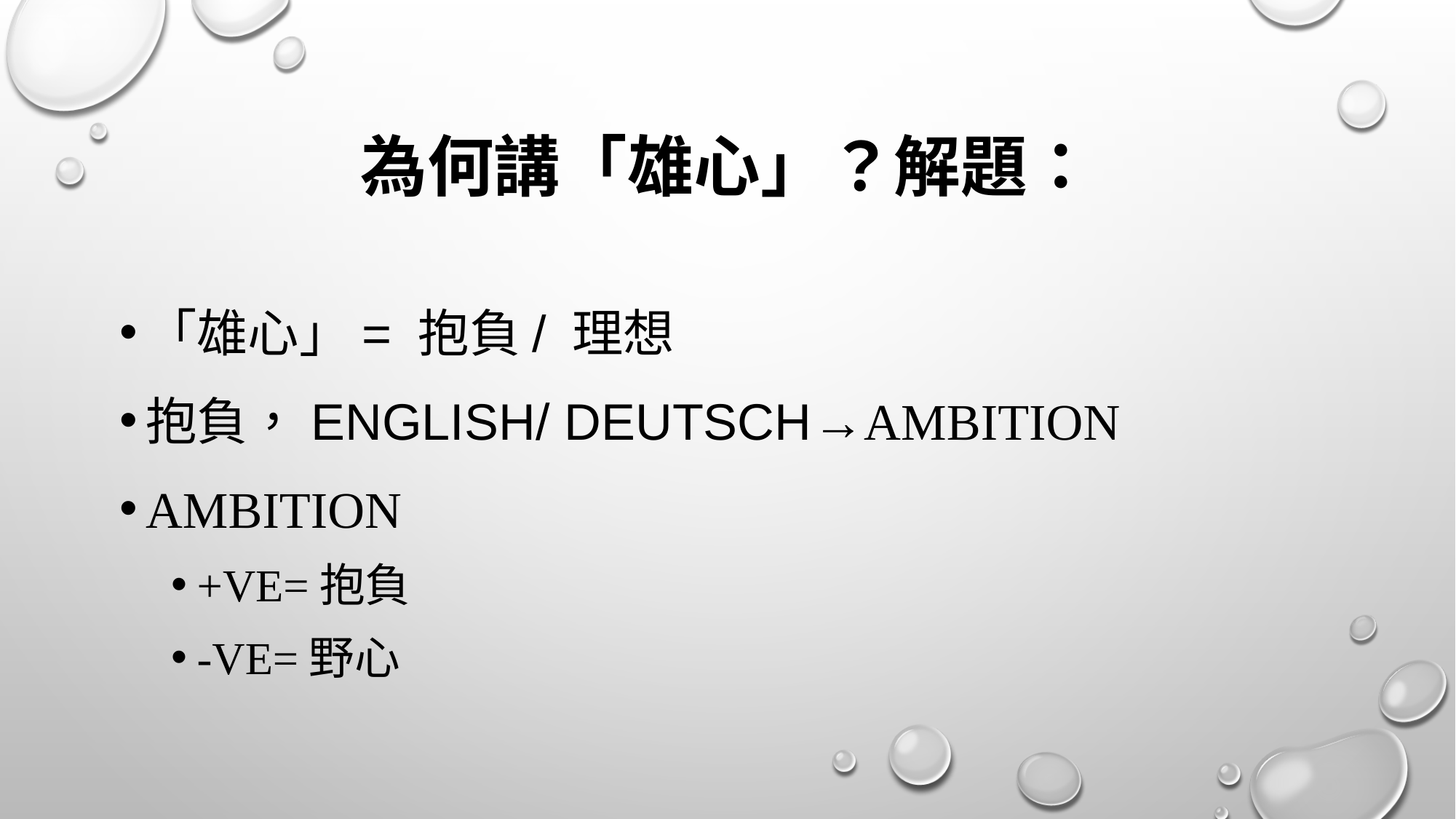

# 為何講「雄心」？解題：
「雄心」= 抱負/ 理想
抱負，English/ Deutsch→ambition
Ambition
+ve=抱負
-ve=野心